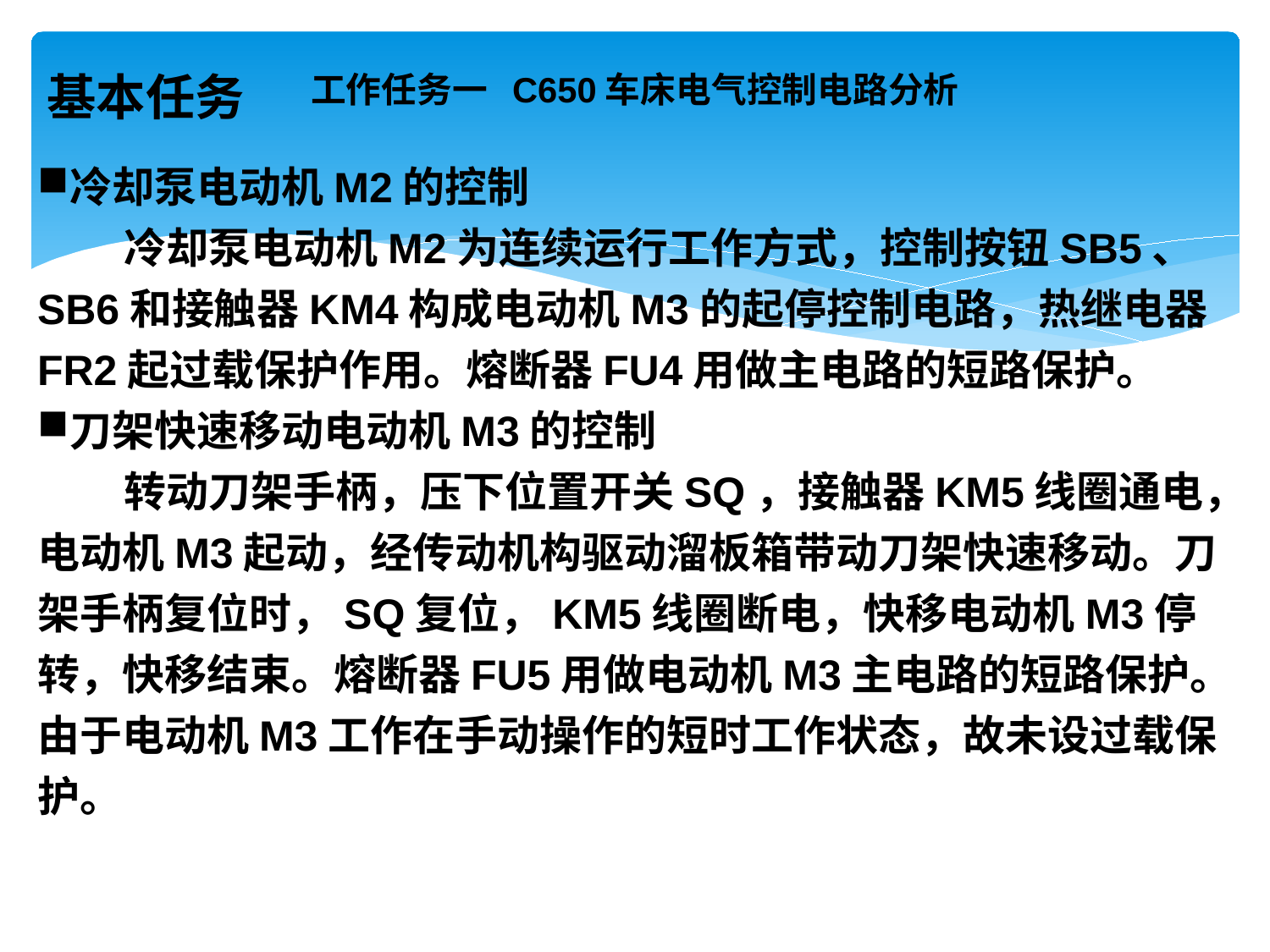

# 工作任务一  C650车床电气控制电路分析
基本任务
冷却泵电动机M2的控制
        冷却泵电动机M2为连续运行工作方式，控制按钮SB5、SB6和接触器KM4构成电动机M3的起停控制电路，热继电器FR2起过载保护作用。熔断器FU4用做主电路的短路保护。
刀架快速移动电动机M3的控制
        转动刀架手柄，压下位置开关SQ，接触器KM5线圈通电，电动机M3起动，经传动机构驱动溜板箱带动刀架快速移动。刀架手柄复位时，SQ复位，KM5线圈断电，快移电动机M3停转，快移结束。熔断器FU5用做电动机M3主电路的短路保护。由于电动机M3工作在手动操作的短时工作状态，故未设过载保护。